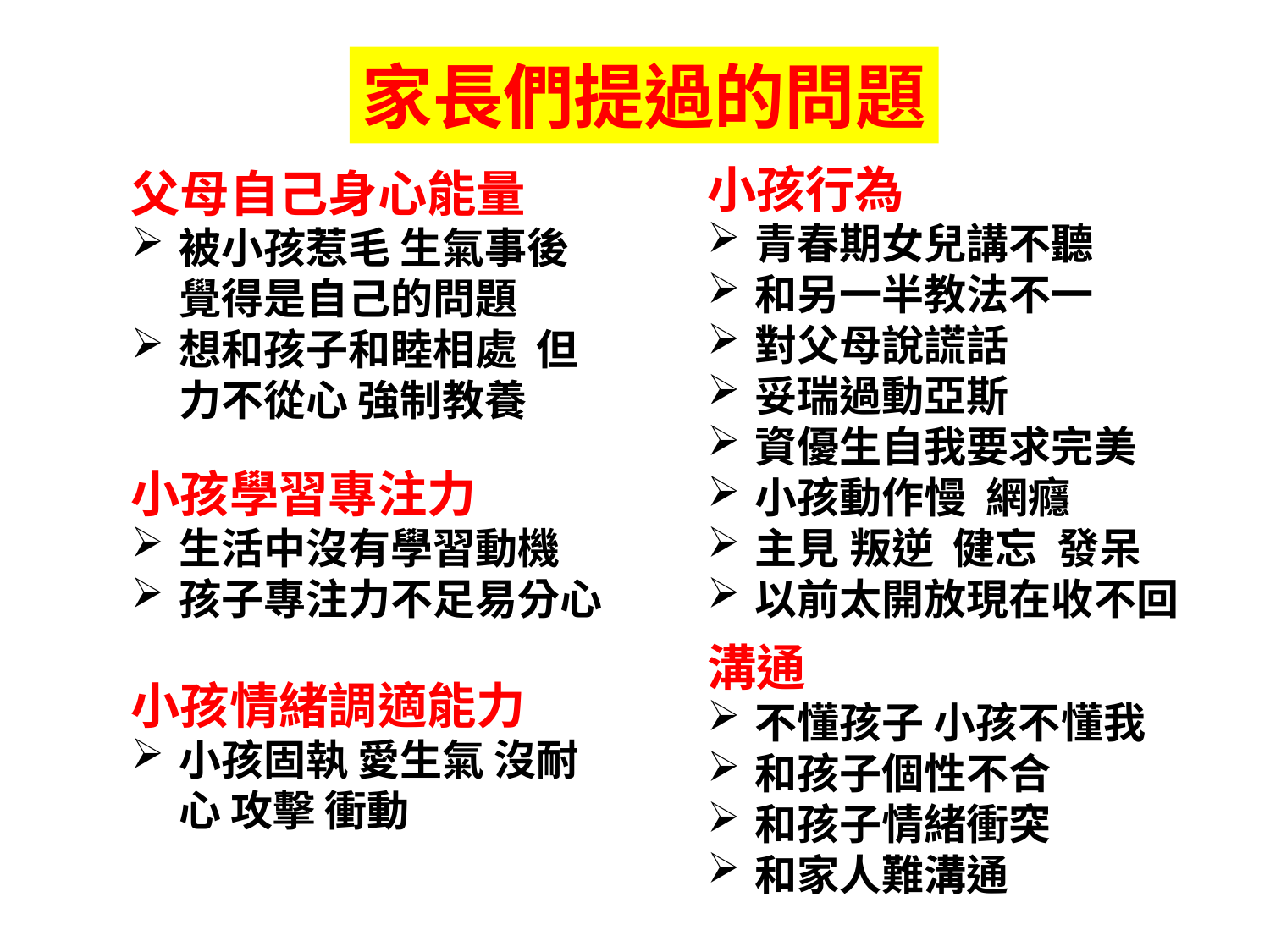

家長們提過的問題
小孩行為
青春期女兒講不聽
和另一半教法不一
對父母說謊話
妥瑞過動亞斯
資優生自我要求完美
小孩動作慢  網癮
主見 叛逆  健忘  發呆
以前太開放現在收不回
父母自己身心能量
被小孩惹毛 生氣事後覺得是自己的問題
想和孩子和睦相處  但力不從心 強制教養

小孩學習專注力
生活中沒有學習動機
孩子專注力不足易分心

小孩情緒調適能力
小孩固執 愛生氣 沒耐心 攻擊 衝動
溝通
不懂孩子 小孩不懂我
和孩子個性不合
和孩子情緒衝突
和家人難溝通